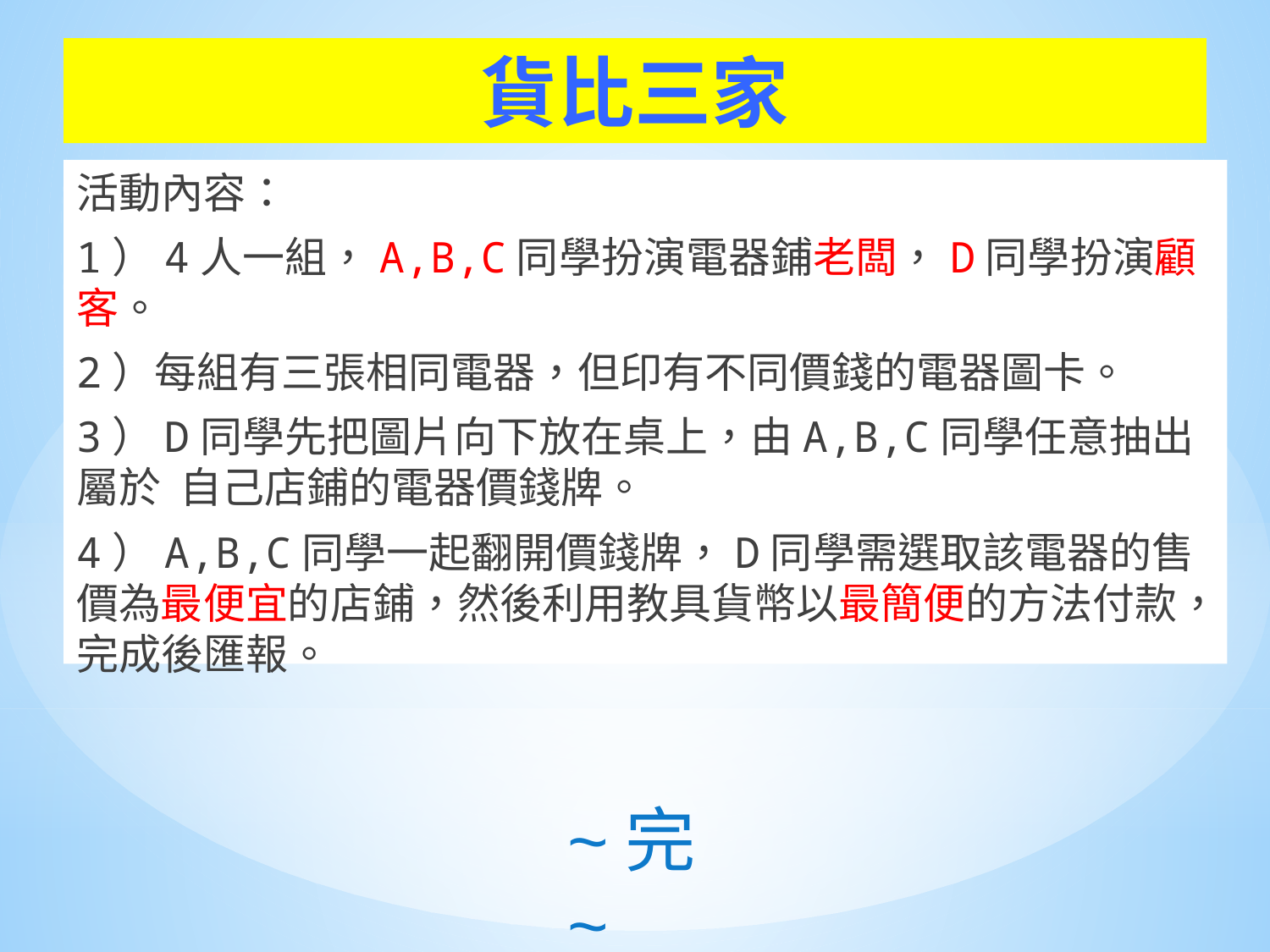

# 貨比三家
活動內容：
1）4人一組，A,B,C同學扮演電器鋪老闆，D同學扮演顧客。
2）每組有三張相同電器，但印有不同價錢的電器圖卡。
3）D同學先把圖片向下放在桌上，由A,B,C同學任意抽出屬於  自己店鋪的電器價錢牌。
4）A,B,C同學一起翻開價錢牌，D同學需選取該電器的售價為最便宜的店鋪，然後利用教具貨幣以最簡便的方法付款，完成後匯報。
~完~